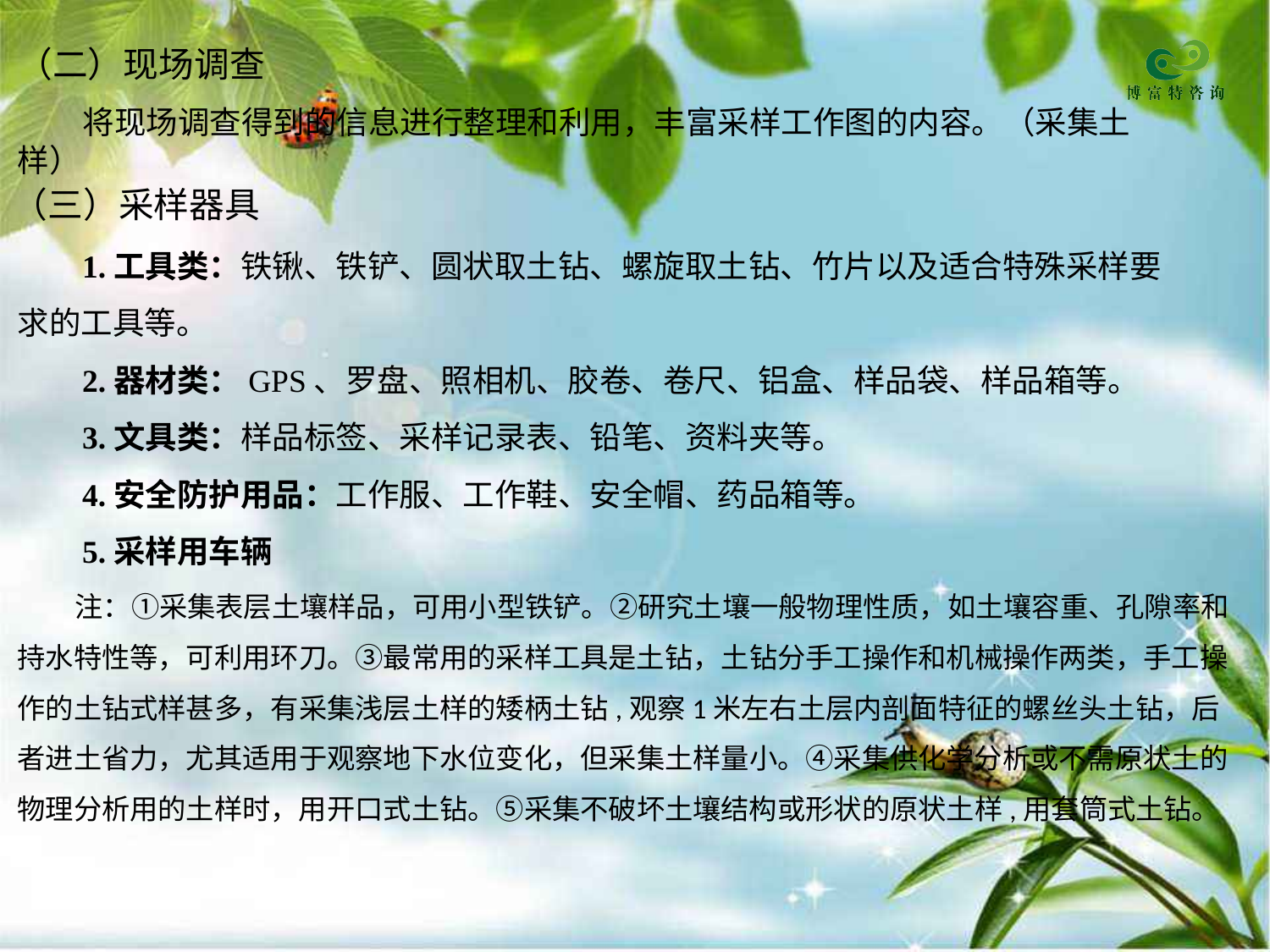

（二）现场调查
        将现场调查得到的信息进行整理和利用，丰富采样工作图的内容。（采集土样）
（三）采样器具
         1.工具类：铁锹、铁铲、圆状取土钻、螺旋取土钻、竹片以及适合特殊采样要求的工具等。
         2.器材类：GPS、罗盘、照相机、胶卷、卷尺、铝盒、样品袋、样品箱等。
         3.文具类：样品标签、采样记录表、铅笔、资料夹等。
         4.安全防护用品：工作服、工作鞋、安全帽、药品箱等。
         5.采样用车辆
        注：①采集表层土壤样品，可用小型铁铲。②研究土壤一般物理性质，如土壤容重、孔隙率和持水特性等，可利用环刀。③最常用的采样工具是土钻，土钻分手工操作和机械操作两类，手工操作的土钻式样甚多，有采集浅层土样的矮柄土钻,观察1米左右土层内剖面特征的螺丝头土钻，后者进土省力，尤其适用于观察地下水位变化，但采集土样量小。④采集供化学分析或不需原状土的物理分析用的土样时，用开口式土钻。⑤采集不破坏土壤结构或形状的原状土样,用套筒式土钻。